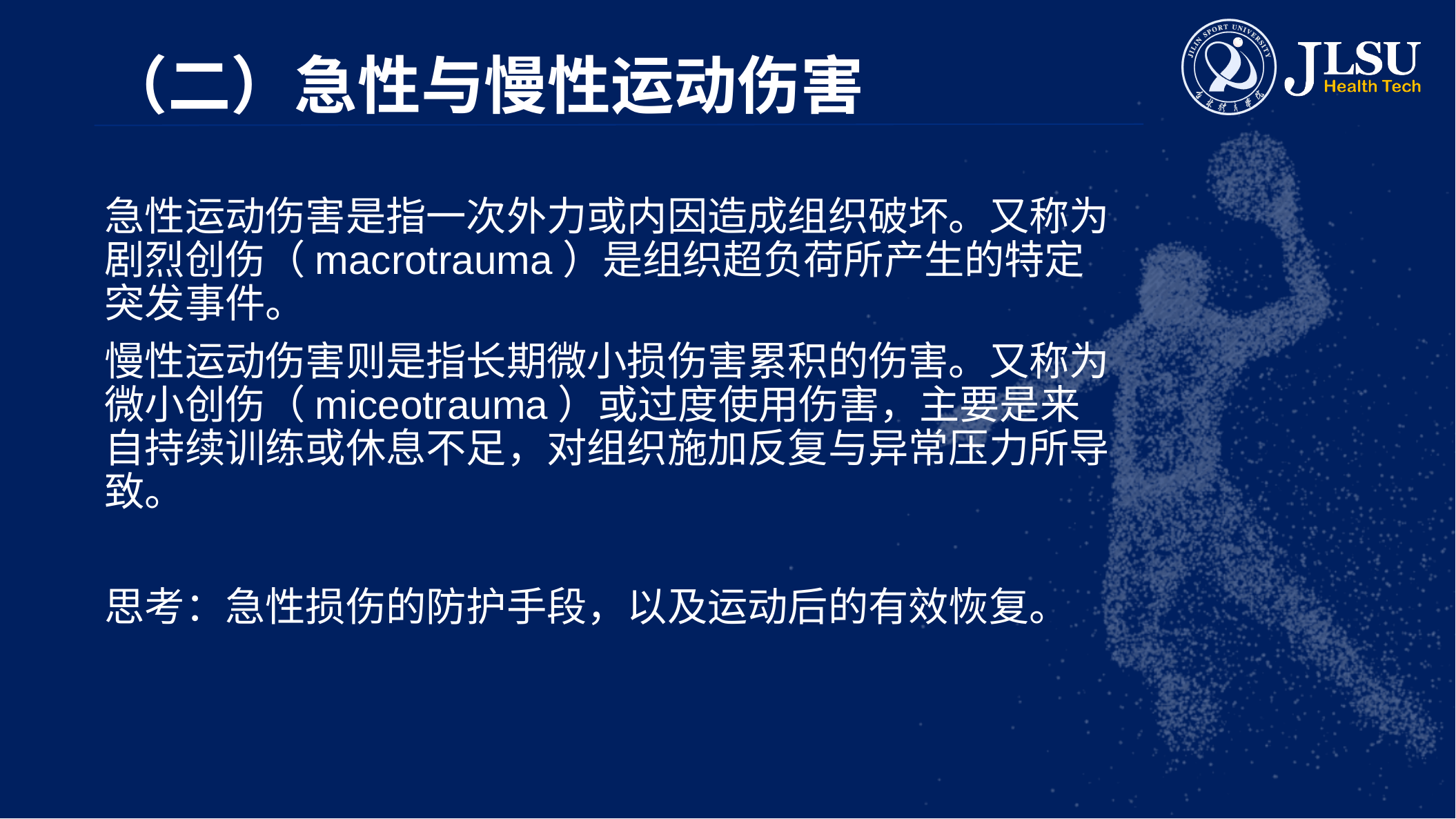

# （二）急性与慢性运动伤害
急性运动伤害是指一次外力或内因造成组织破坏。又称为剧烈创伤（macrotrauma）是组织超负荷所产生的特定突发事件。
慢性运动伤害则是指长期微小损伤害累积的伤害。又称为微小创伤（miceotrauma）或过度使用伤害，主要是来自持续训练或休息不足，对组织施加反复与异常压力所导致。

思考：急性损伤的防护手段，以及运动后的有效恢复。